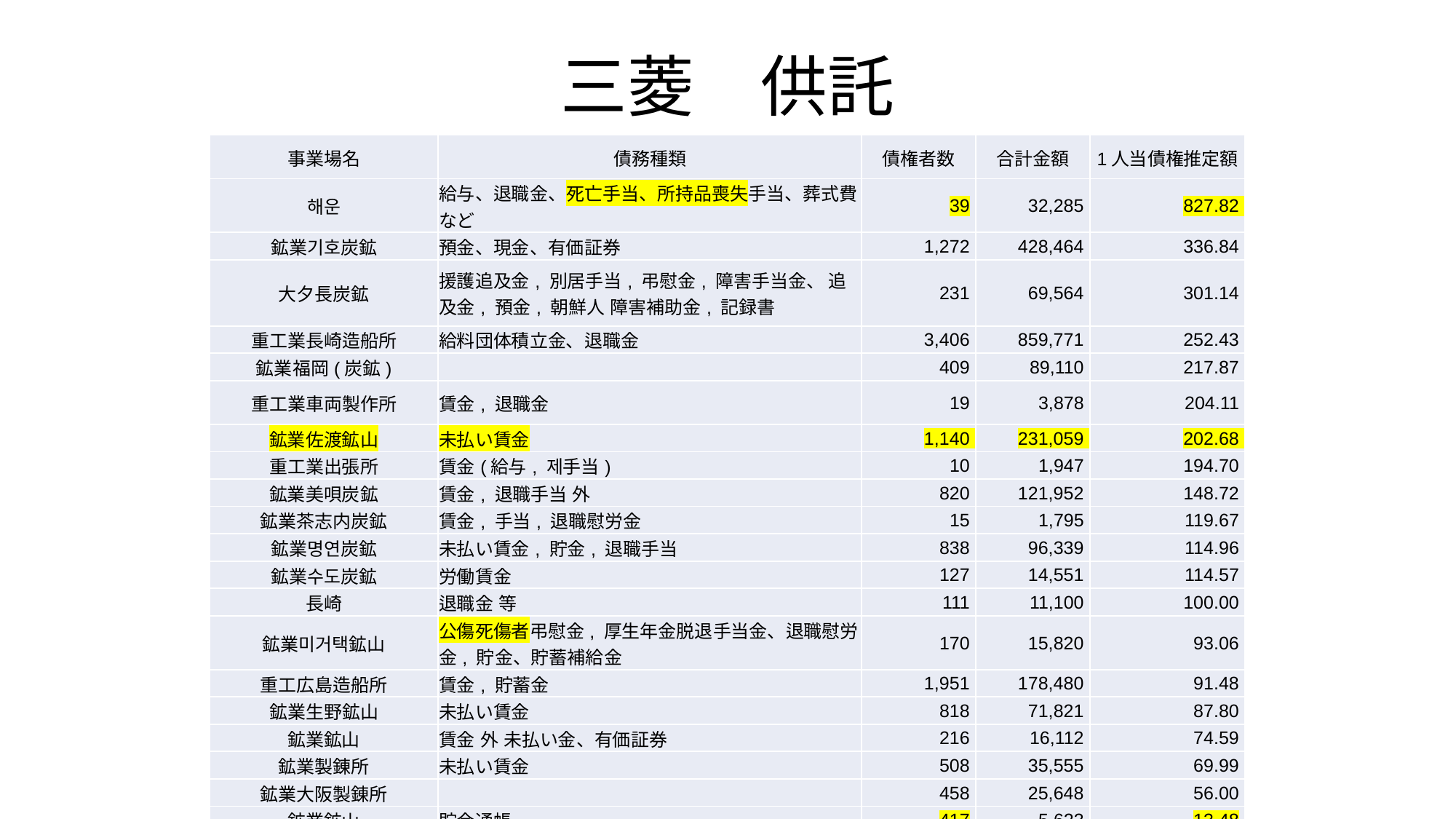

# 三菱　供託
| 事業場名 | 債務種類 | 債権者数 | 合計金額 | 1人当債権推定額 |
| --- | --- | --- | --- | --- |
| 해운 | 給与、退職金、死亡手当、所持品喪失手当、葬式費など | 39 | 32,285 | 827.82 |
| 鉱業기호炭鉱 | 預金、現金、有価証券 | 1,272 | 428,464 | 336.84 |
| 大夕長炭鉱 | 援護追及金, 別居手当, 弔慰金, 障害手当金、 追及金, 預金, 朝鮮人 障害補助金, 記録書 | 231 | 69,564 | 301.14 |
| 重工業長崎造船所 | 給料団体積立金、退職金 | 3,406 | 859,771 | 252.43 |
| 鉱業福岡(炭鉱) |  | 409 | 89,110 | 217.87 |
| 重工業車両製作所 | 賃金, 退職金 | 19 | 3,878 | 204.11 |
| 鉱業佐渡鉱山 | 未払い賃金 | 1,140 | 231,059 | 202.68 |
| 重工業出張所 | 賃金(給与, 제手当) | 10 | 1,947 | 194.70 |
| 鉱業美唄炭鉱 | 賃金, 退職手当 外 | 820 | 121,952 | 148.72 |
| 鉱業茶志内炭鉱 | 賃金, 手当, 退職慰労金 | 15 | 1,795 | 119.67 |
| 鉱業명연炭鉱 | 未払い賃金, 貯金, 退職手当 | 838 | 96,339 | 114.96 |
| 鉱業수도炭鉱 | 労働賃金 | 127 | 14,551 | 114.57 |
| 長崎 | 退職金 等 | 111 | 11,100 | 100.00 |
| 鉱業미거택鉱山 | 公傷死傷者弔慰金, 厚生年金脱退手当金、退職慰労金, 貯金、貯蓄補給金 | 170 | 15,820 | 93.06 |
| 重工広島造船所 | 賃金, 貯蓄金 | 1,951 | 178,480 | 91.48 |
| 鉱業生野鉱山 | 未払い賃金 | 818 | 71,821 | 87.80 |
| 鉱業鉱山 | 賃金 外 未払い金、有価証券 | 216 | 16,112 | 74.59 |
| 鉱業製錬所 | 未払い賃金 | 508 | 35,555 | 69.99 |
| 鉱業大阪製錬所 |  | 458 | 25,648 | 56.00 |
| 鉱業鉱山 | 貯金通帳 | 417 | 5,623 | 13.48 |